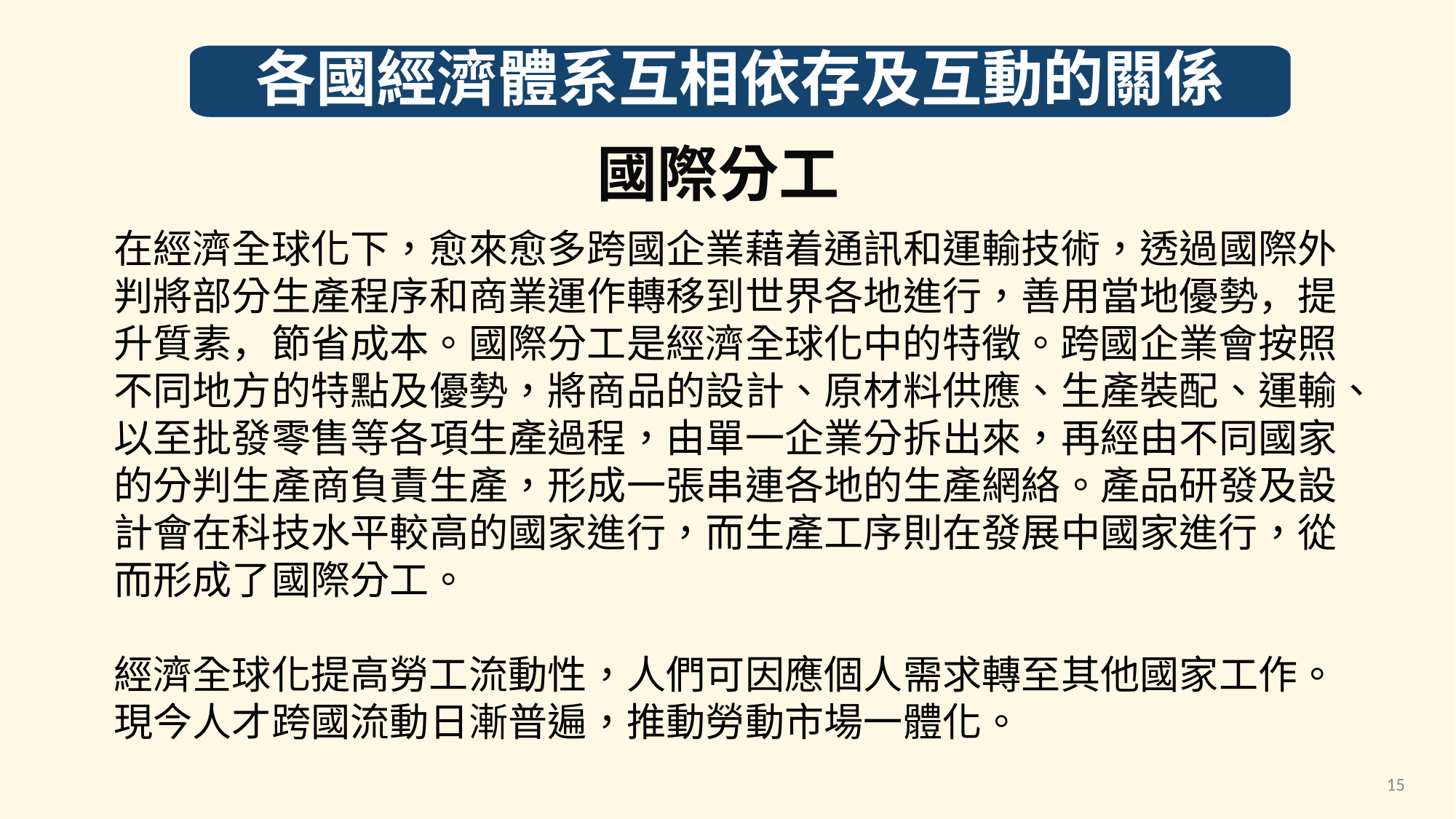

各國經濟體系互相依存及互動的關係
國際分工
在經濟全球化下，愈來愈多跨國企業藉着通訊和運輸技術，透過國際外判將部分生產程序和商業運作轉移到世界各地進行，善用當地優勢，提升質素，節省成本。國際分工是經濟全球化中的特徵。跨國企業會按照不同地方的特點及優勢，將商品的設計、原材料供應、生產裝配、運輸、以至批發零售等各項生產過程，由單一企業分拆出來，再經由不同國家的分判生產商負責生產，形成一張串連各地的生產網絡。產品研發及設計會在科技水平較高的國家進行，而生產工序則在發展中國家進行，從而形成了國際分工。

經濟全球化提高勞工流動性，人們可因應個人需求轉至其他國家工作。現今人才跨國流動日漸普遍，推動勞動市場一體化。